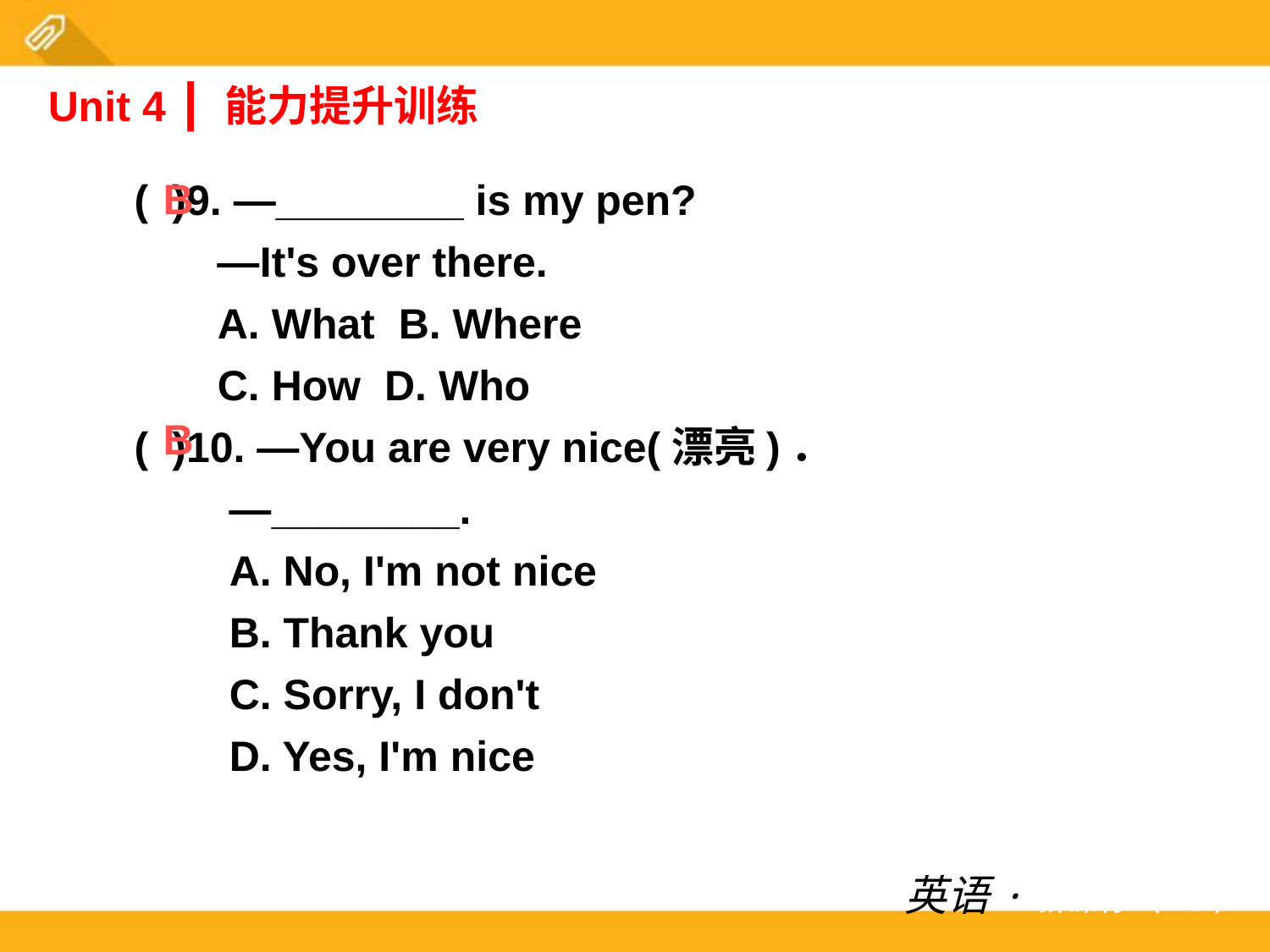

Unit 4 ┃ 能力提升训练
(  )9. —________ is my pen?
       —It's over there.
       A. What  B. Where
       C. How  D. Who
(  )10. —You are very nice(漂亮)．
        —________.
        A. No, I'm not nice
        B. Thank you
        C. Sorry, I don't
        D. Yes, I'm nice
B
B
英语·新课标（RJ）